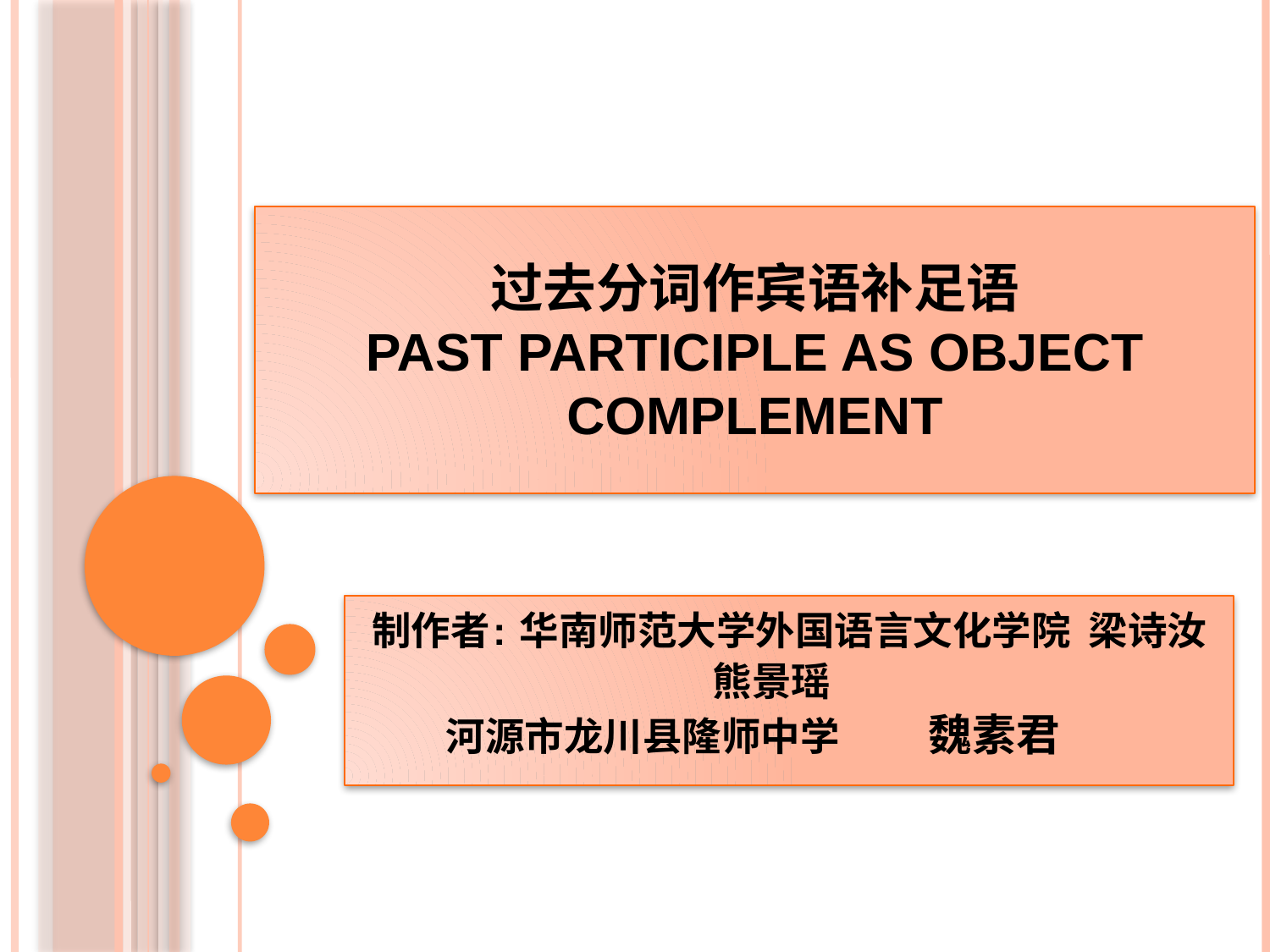

# 过去分词作宾语补足语 Past Participle as Object Complement
制作者: 华南师范大学外国语言文化学院  梁诗汝
                                      熊景瑶
        河源市龙川县隆师中学          魏素君